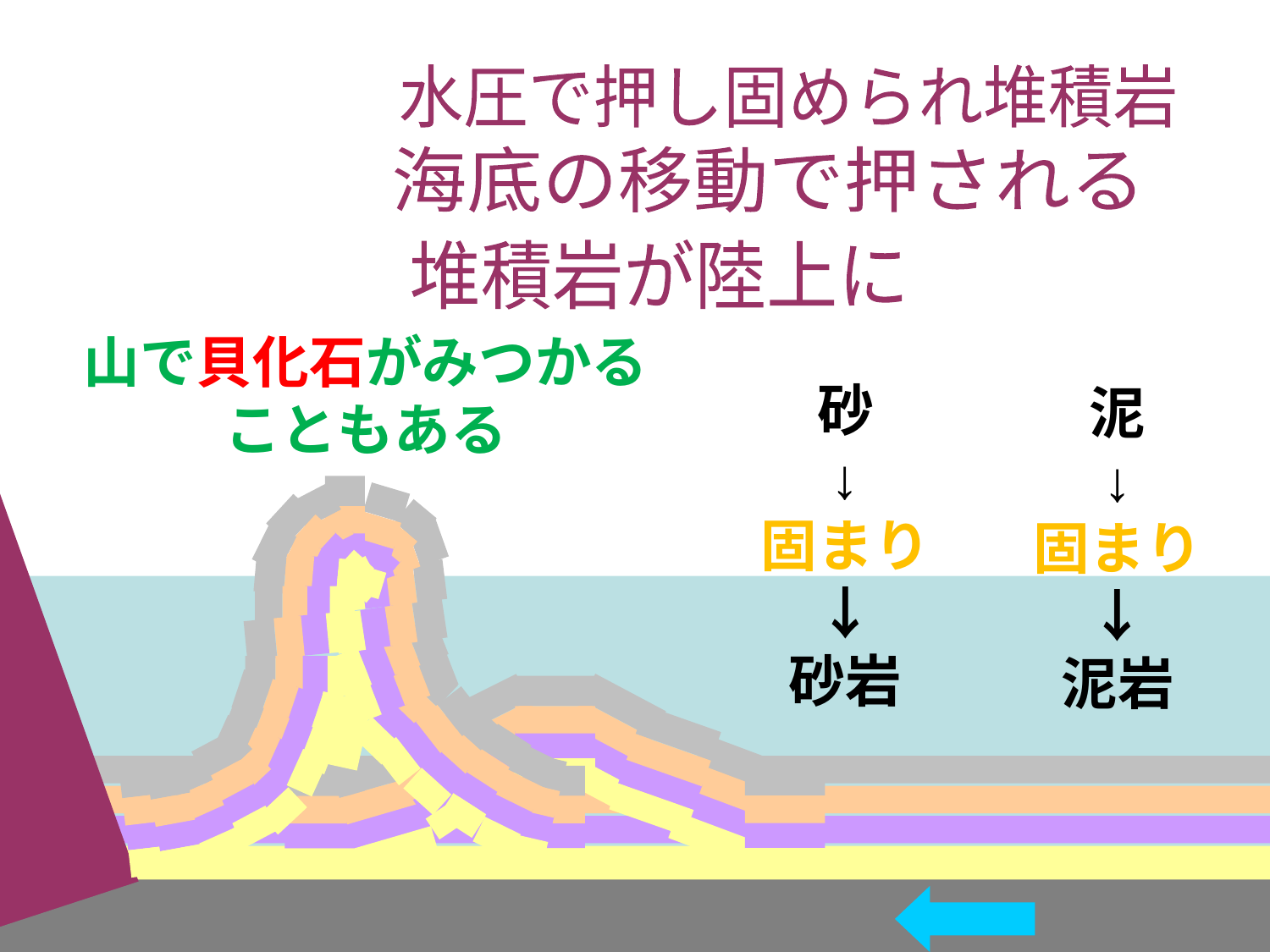

水圧で押し固められ堆積岩
海底の移動で押される
堆積岩が陸上に
山で貝化石がみつかる
こともある
砂
↓
固まり↓
砂岩
泥
↓
固まり↓
泥岩